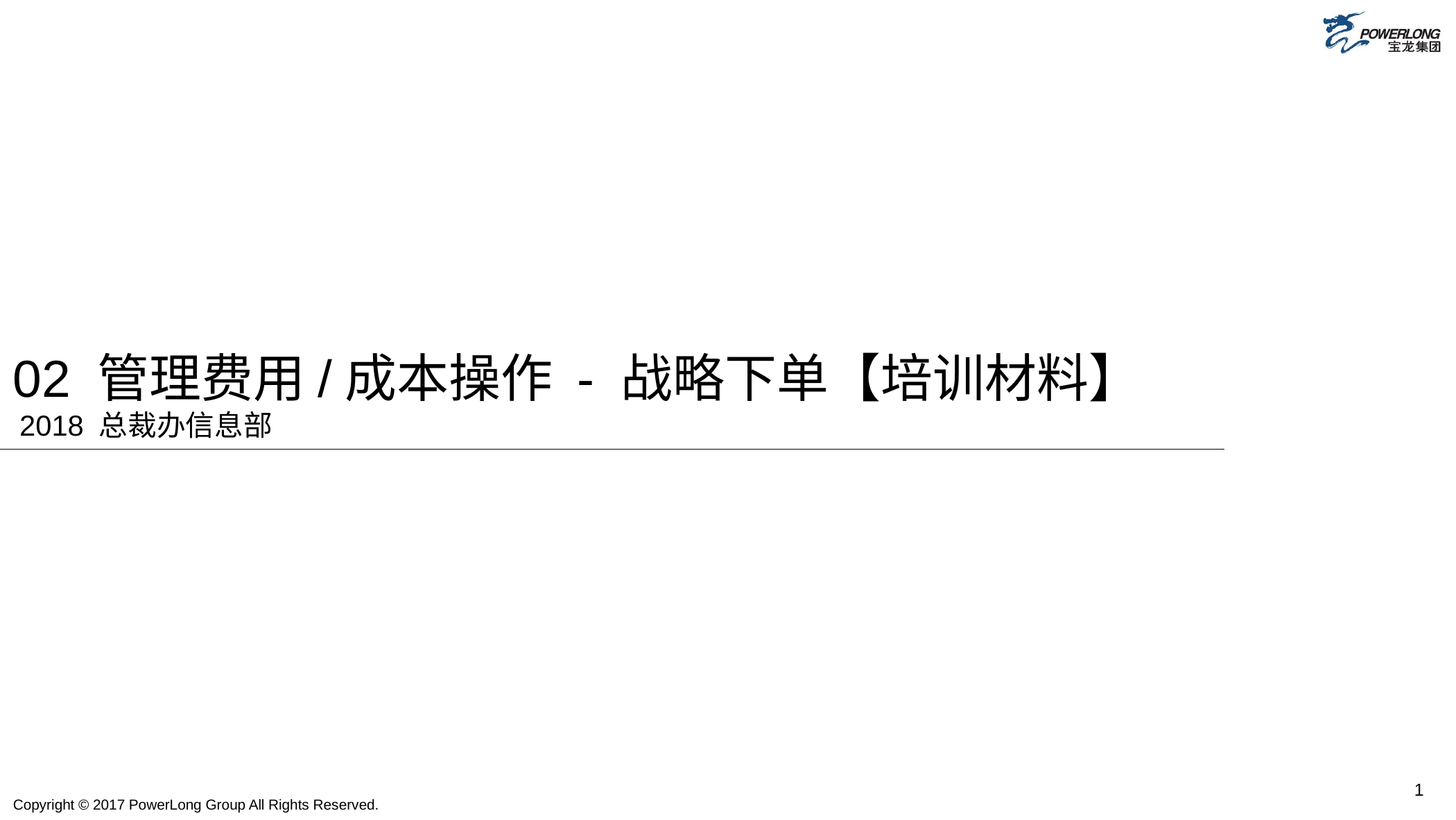

# 02 管理费用/成本操作 - 战略下单【培训材料】
2018 总裁办信息部